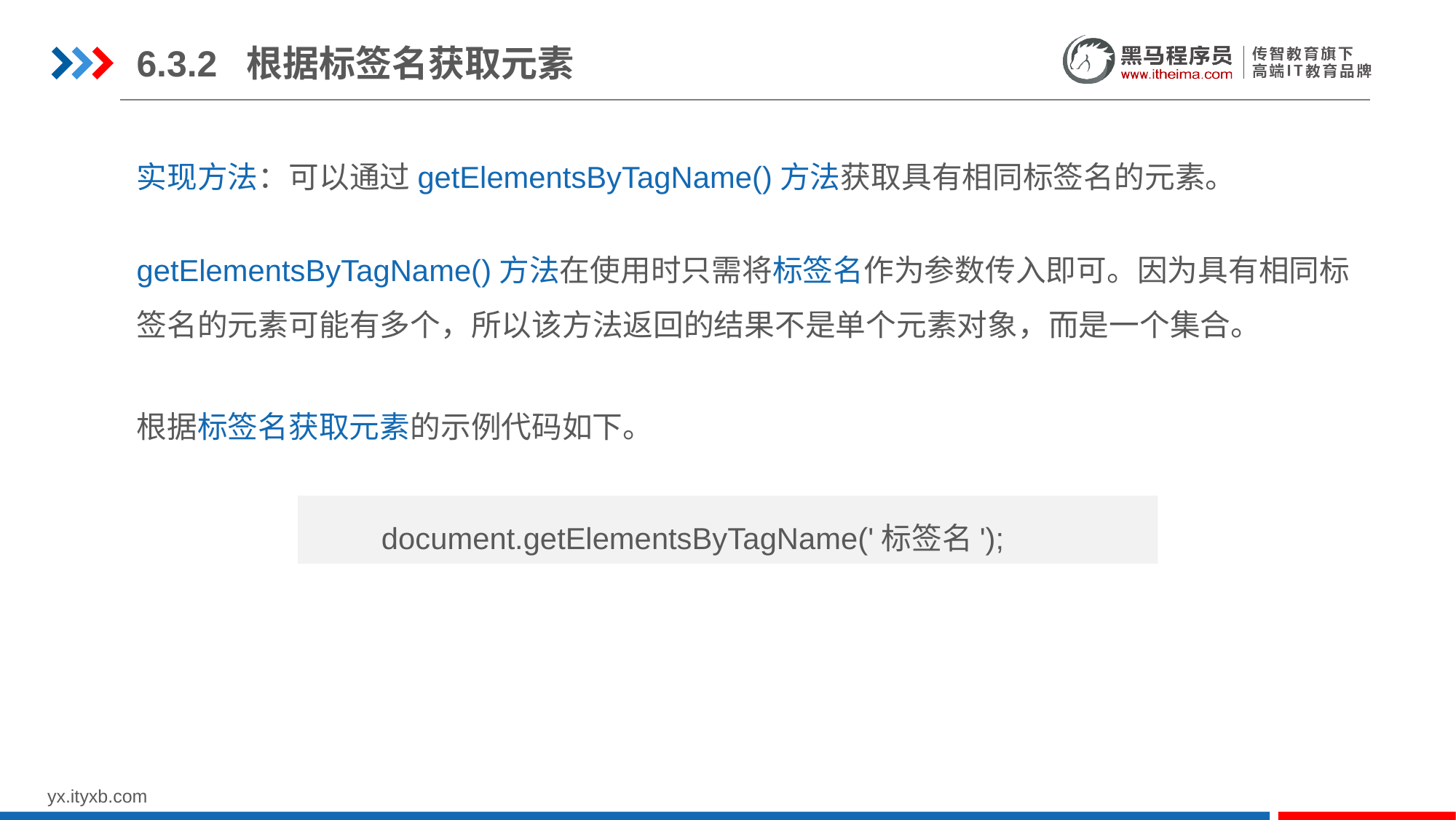

6.3.2  根据标签名获取元素
实现方法：可以通过getElementsByTagName()方法获取具有相同标签名的元素。

getElementsByTagName()方法在使用时只需将标签名作为参数传入即可。因为具有相同标签名的元素可能有多个，所以该方法返回的结果不是单个元素对象，而是一个集合。
根据标签名获取元素的示例代码如下。
document.getElementsByTagName('标签名');